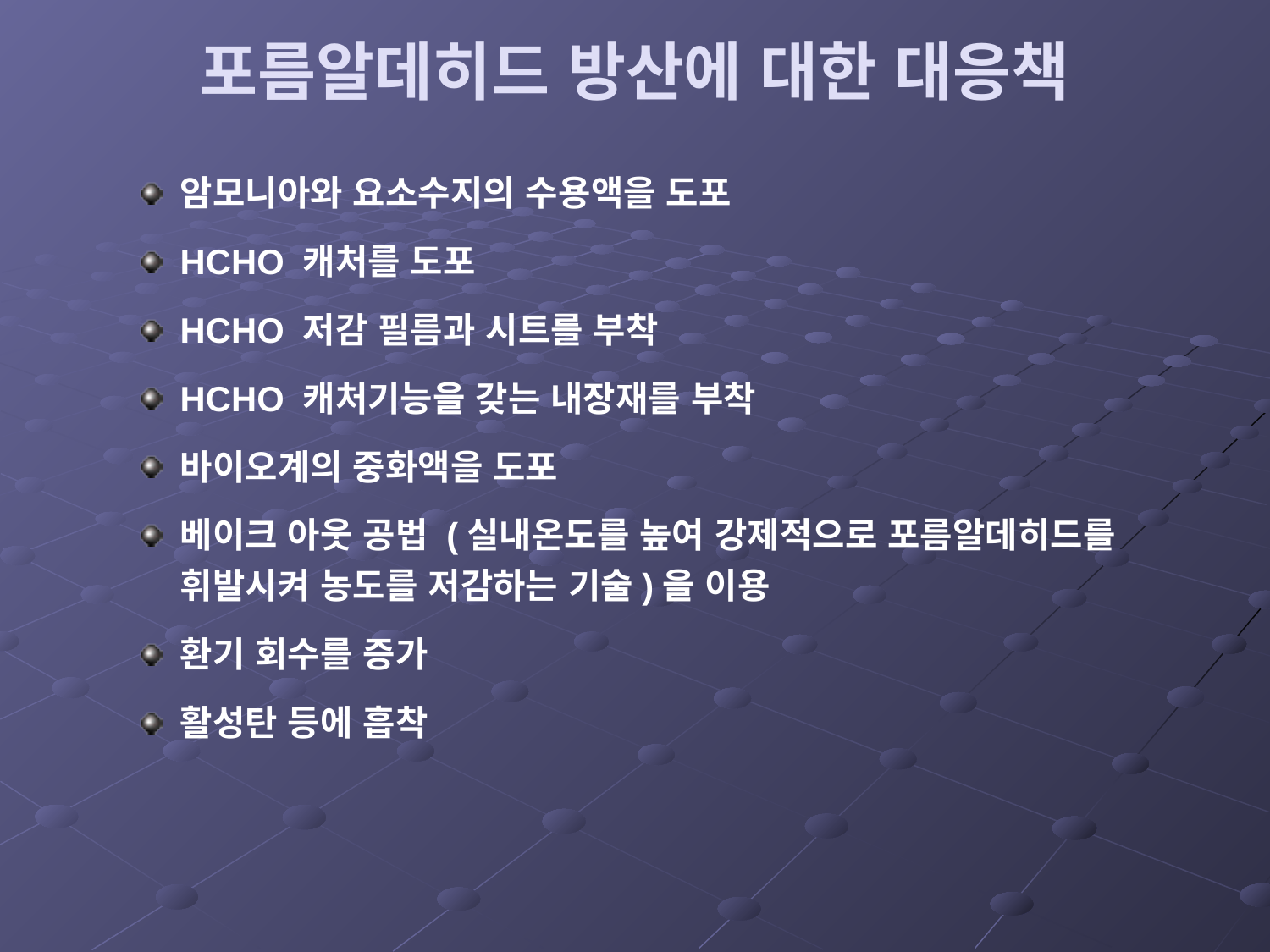

# 포름알데히드 방산에 대한 대응책
암모니아와 요소수지의 수용액을 도포
HCHO 캐처를 도포
HCHO 저감 필름과 시트를 부착
HCHO 캐처기능을 갖는 내장재를 부착
바이오계의 중화액을 도포
베이크 아웃 공법 (실내온도를 높여 강제적으로 포름알데히드를 휘발시켜 농도를 저감하는 기술)을 이용
환기 회수를 증가
활성탄 등에 흡착